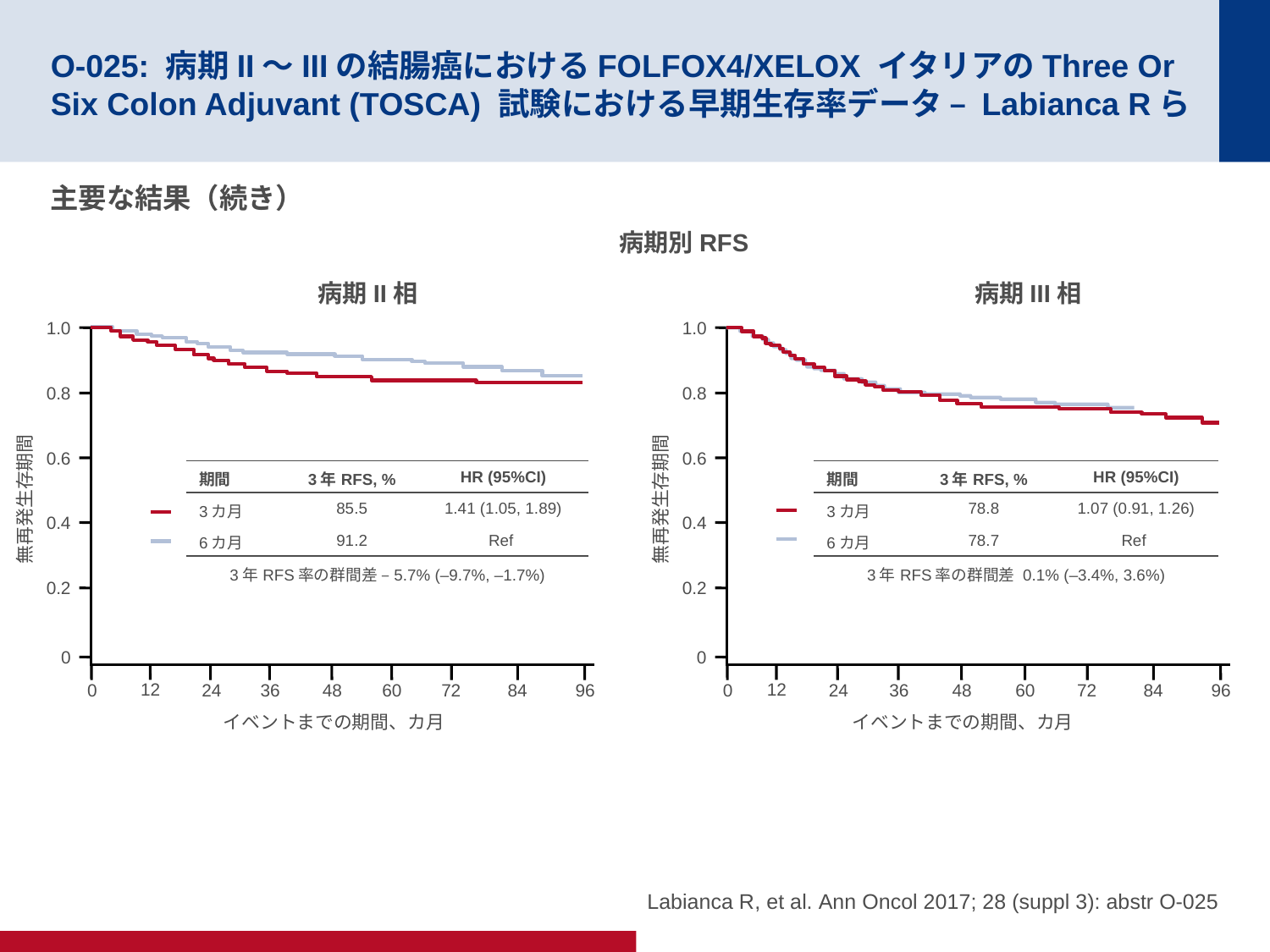

# O-025: 病期II～IIIの結腸癌におけるFOLFOX4/XELOX イタリアのThree Or Six Colon Adjuvant (TOSCA) 試験における早期生存率データ – Labianca Rら
主要な結果（続き）

病期別RFS
病期II相
病期III相
1.0
1.0

0.8
0.8

0.6
0.6

| 期間 | 3年RFS, % | HR (95%CI) |
| --- | --- | --- |
| 3カ月 | 85.5 | 1.41 (1.05, 1.89) |
| 6カ月 | 91.2 | Ref |
| 3年RFS率の群間差 –5.7% (–9.7%, –1.7%) |  |  |
| 期間 | 3年RFS, % | HR (95%CI) |
| --- | --- | --- |
| 3カ月 | 78.8 | 1.07 (0.91, 1.26) |
| 6カ月 | 78.7 | Ref |
| 3年RFS率の群間差 0.1% (–3.4%, 3.6%) |  |  |
無再発生存期間
無再発生存期間
0.4
0.4

0.2
0.2

0
0

12
12
0
24
36

48
60
72
84
0
24
36

48
60
72
84
96
96
イベントまでの期間、カ月
イベントまでの期間、カ月
Labianca R, et al. Ann Oncol 2017; 28 (suppl 3): abstr O-025